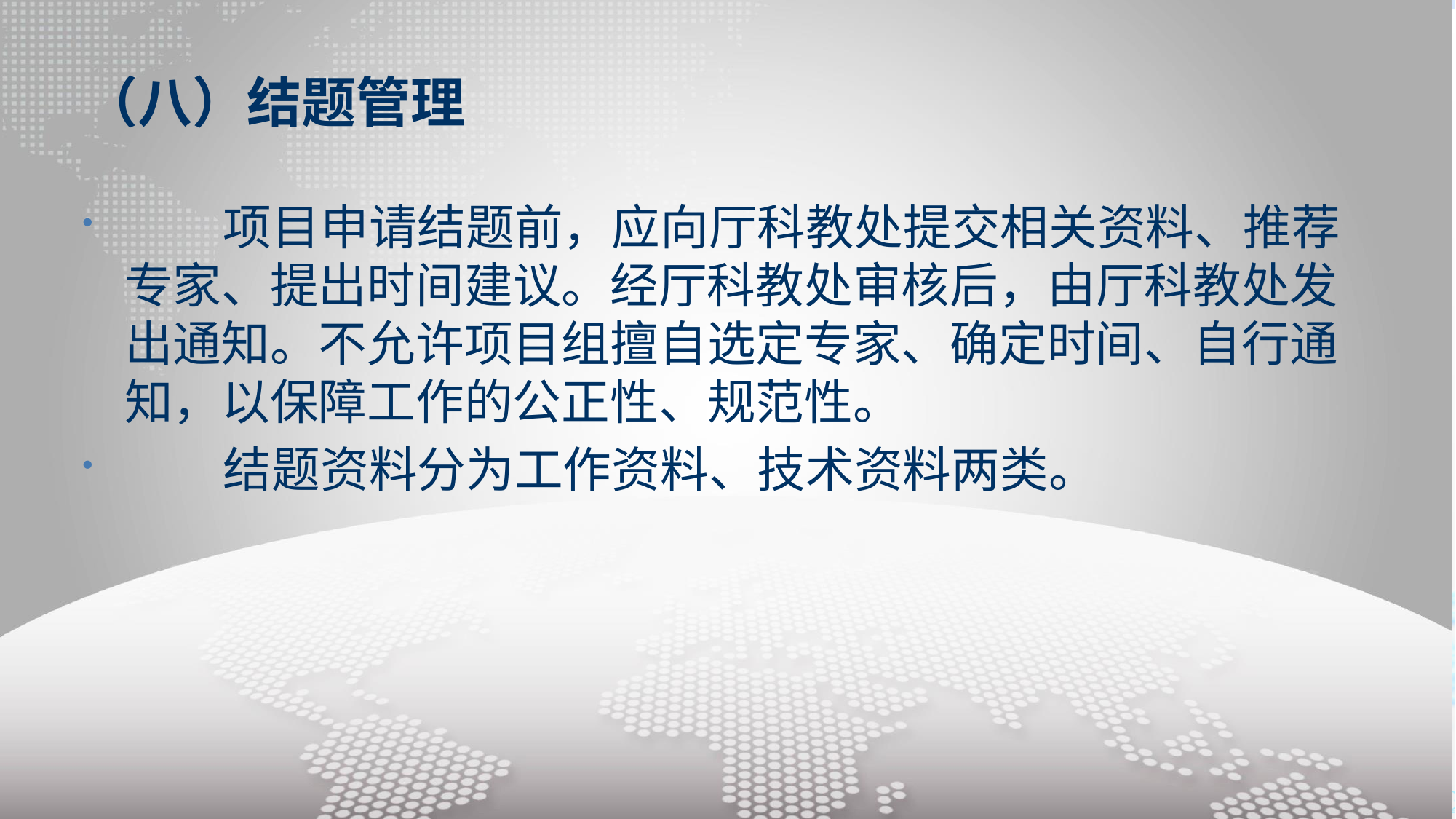

# （八）结题管理
        项目申请结题前，应向厅科教处提交相关资料、推荐专家、提出时间建议。经厅科教处审核后，由厅科教处发出通知。不允许项目组擅自选定专家、确定时间、自行通知，以保障工作的公正性、规范性。
        结题资料分为工作资料、技术资料两类。